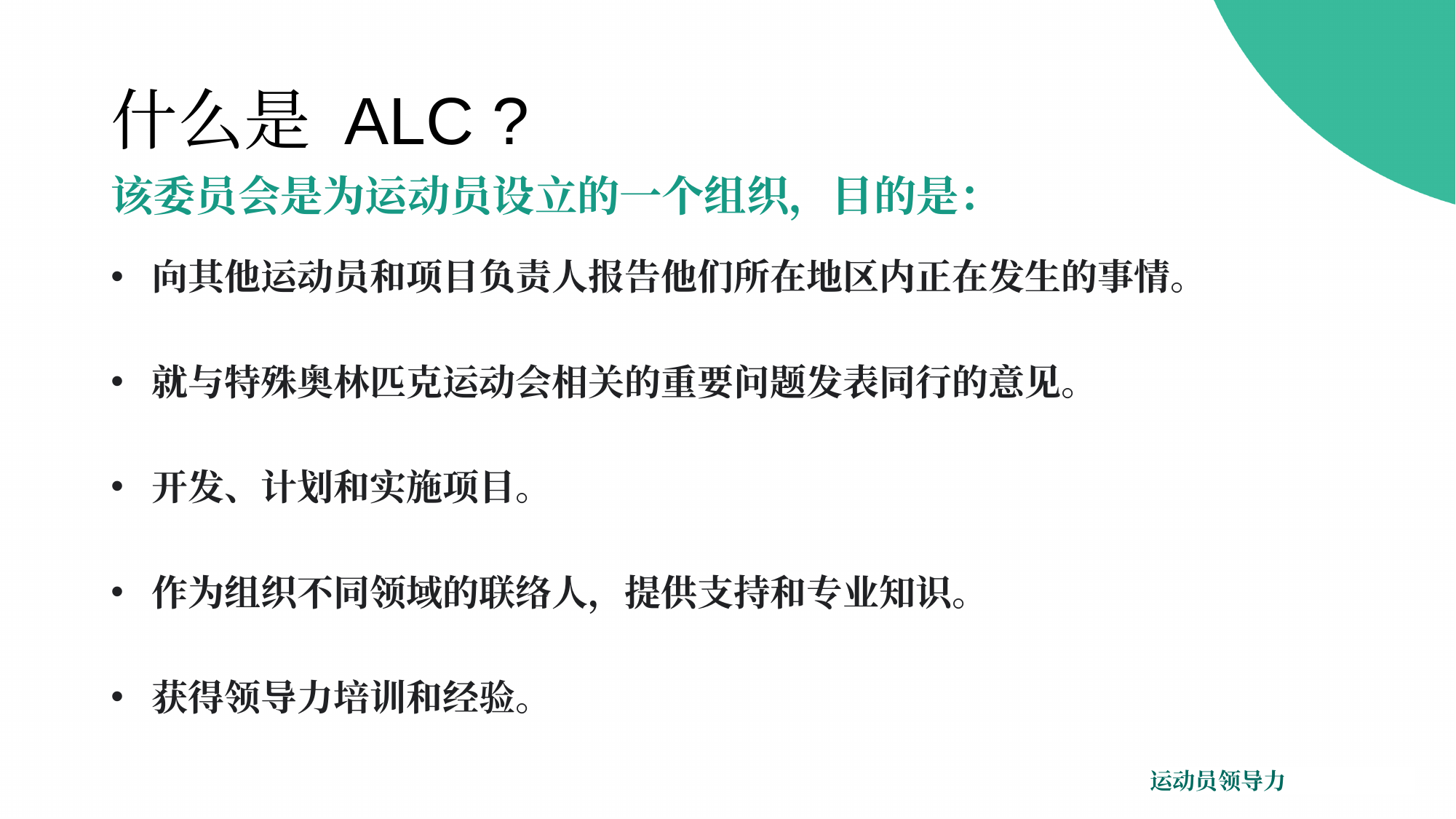

# 什么是 ALC ?
该委员会是为运动员设立的一个组织，目的是：
向其他运动员和项目负责人报告他们所在地区内正在发生的事情。

就与特殊奥林匹克运动会相关的重要问题发表同行的意见。

开发、计划和实施项目。

作为组织不同领域的联络人，提供支持和专业知识。

获得领导力培训和经验。
运动员领导力